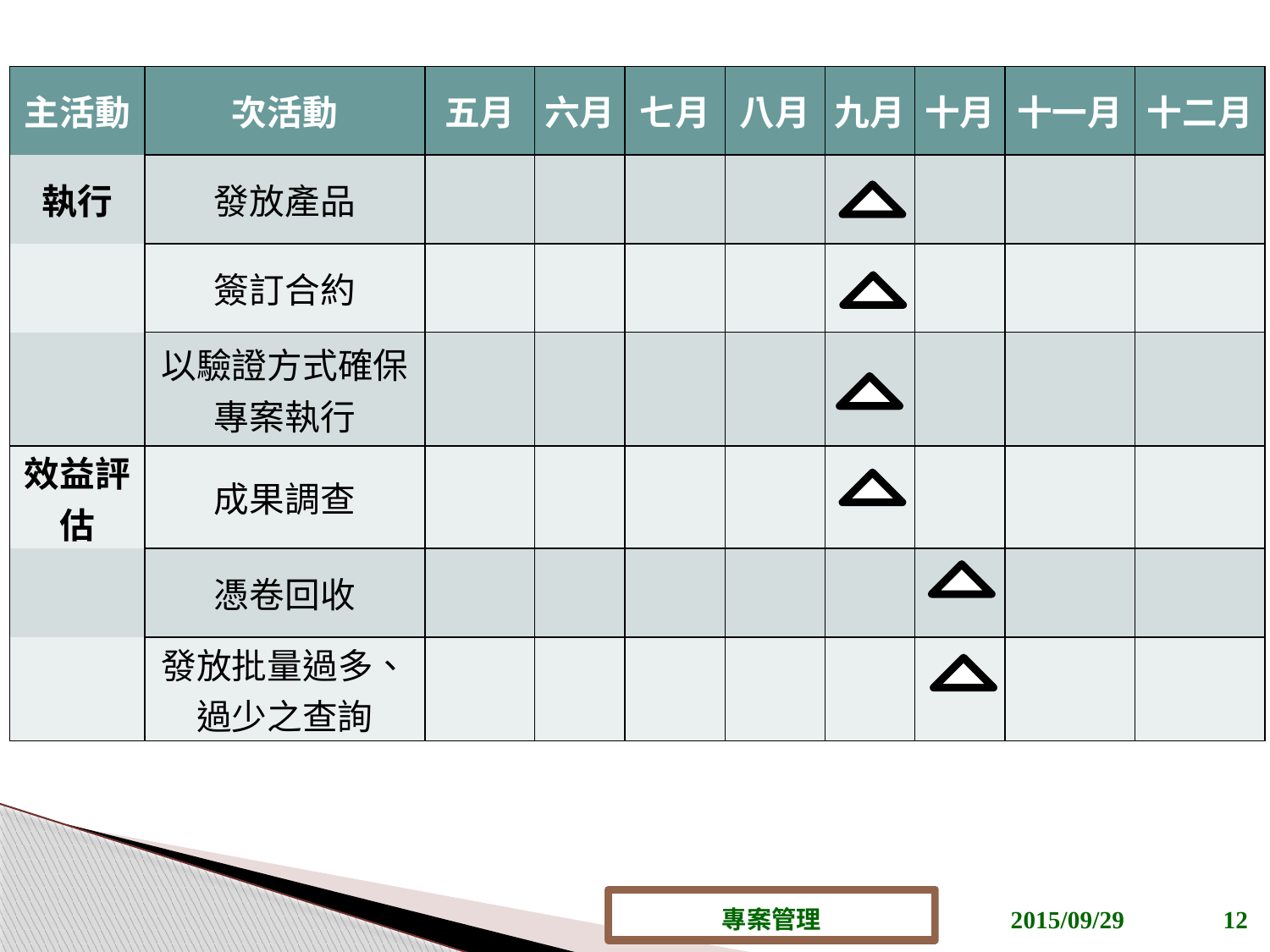

| 主活動 | 次活動 | 五月 | 六月 | 七月 | 八月 | 九月 | 十月 | 十一月 | 十二月 |
| --- | --- | --- | --- | --- | --- | --- | --- | --- | --- |
| 執行 | 發放產品 |  |  |  |  |  |  |  |  |
|  | 簽訂合約 |  |  |  |  |  |  |  |  |
|  | 以驗證方式確保專案執行 |  |  |  |  |  |  |  |  |
| 效益評估 | 成果調查 |  |  |  |  |  |  |  |  |
|  | 憑卷回收 |  |  |  |  |  |  |  |  |
|  | 發放批量過多、過少之查詢 |  |  |  |  |  |  |  |  |

專案管理
2015/09/29
12